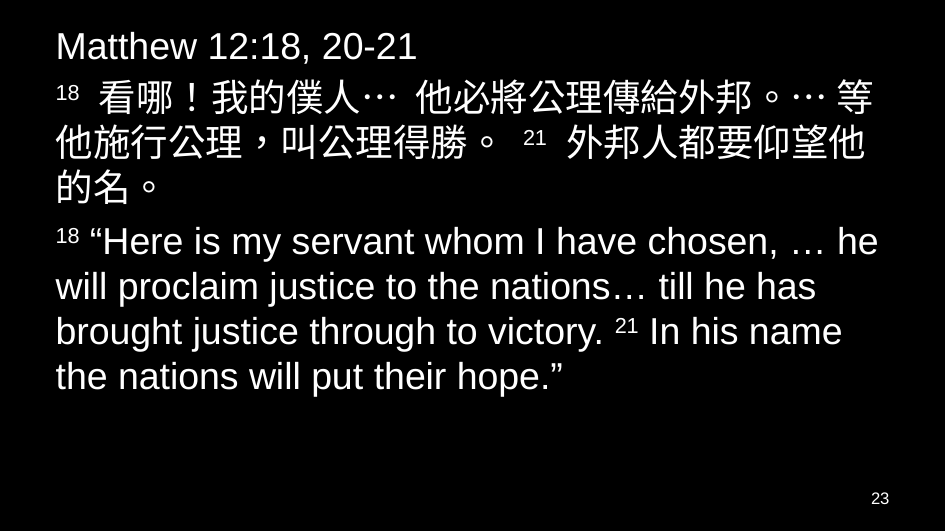

Matthew 12:18, 20-21
18 看哪！我的僕人…  他必將公理傳給外邦。… 等他施行公理，叫公理得勝。 21 外邦人都要仰望他的名。
18 “Here is my servant whom I have chosen, … he will proclaim justice to the nations… till he has brought justice through to victory. 21 In his name the nations will put their hope.”

23